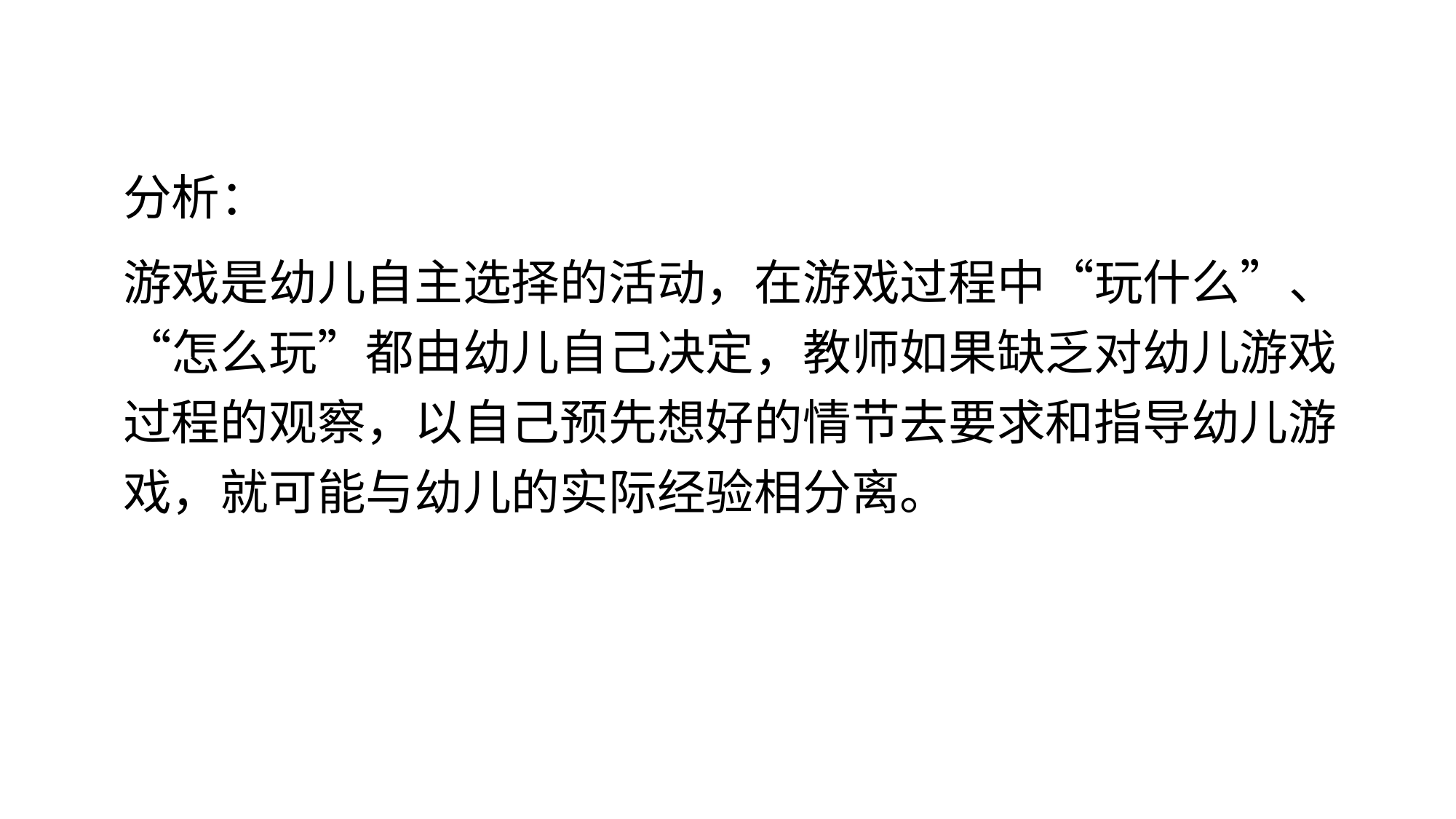

分析：
游戏是幼儿自主选择的活动，在游戏过程中“玩什么”、“怎么玩”都由幼儿自己决定，教师如果缺乏对幼儿游戏过程的观察，以自己预先想好的情节去要求和指导幼儿游戏，就可能与幼儿的实际经验相分离。